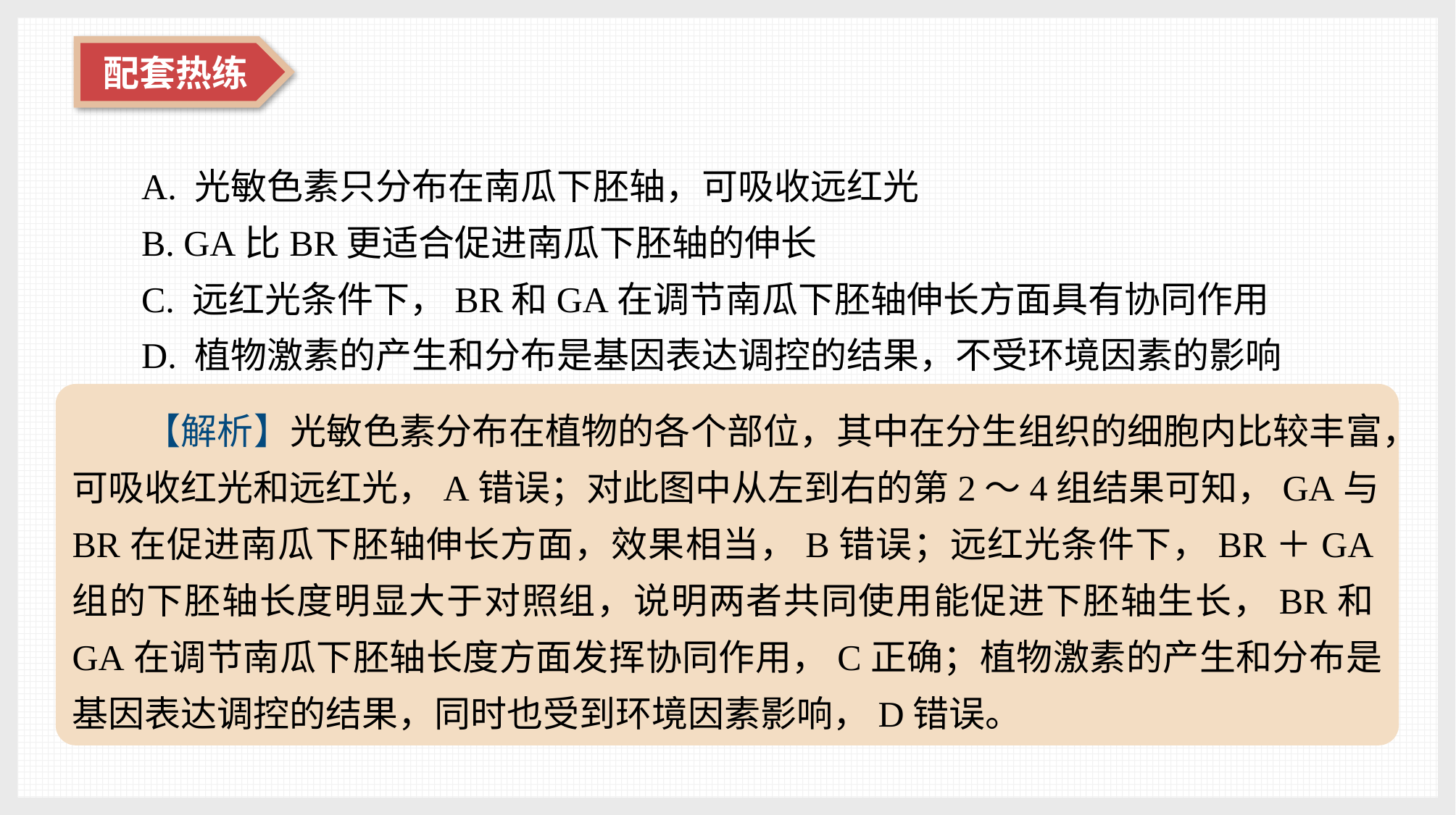

A. 光敏色素只分布在南瓜下胚轴，可吸收远红光
B. GA比BR更适合促进南瓜下胚轴的伸长
C. 远红光条件下，BR和GA在调节南瓜下胚轴伸长方面具有协同作用
D. 植物激素的产生和分布是基因表达调控的结果，不受环境因素的影响
【解析】光敏色素分布在植物的各个部位，其中在分生组织的细胞内比较丰富，可吸收红光和远红光，A错误；对此图中从左到右的第2～4组结果可知，GA与BR在促进南瓜下胚轴伸长方面，效果相当，B错误；远红光条件下，BR＋GA组的下胚轴长度明显大于对照组，说明两者共同使用能促进下胚轴生长，BR和GA在调节南瓜下胚轴长度方面发挥协同作用，C正确；植物激素的产生和分布是基因表达调控的结果，同时也受到环境因素影响，D错误。